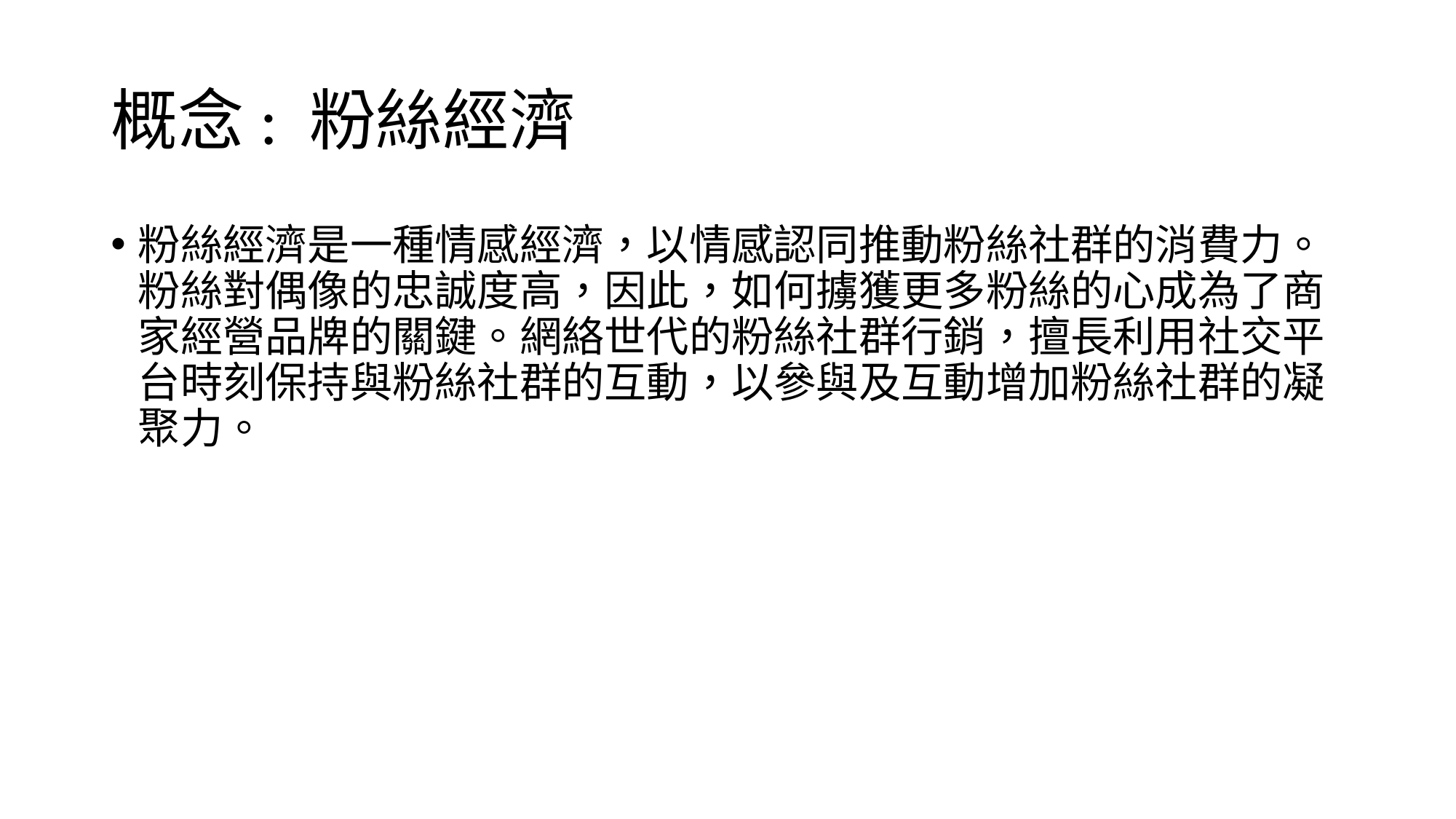

# 概念: 粉絲經濟
粉絲經濟是一種情感經濟，以情感認同推動粉絲社群的消費力。粉絲對偶像的忠誠度高，因此，如何擄獲更多粉絲的心成為了商家經營品牌的關鍵。網絡世代的粉絲社群行銷，擅長利用社交平台時刻保持與粉絲社群的互動，以參與及互動增加粉絲社群的凝聚力。